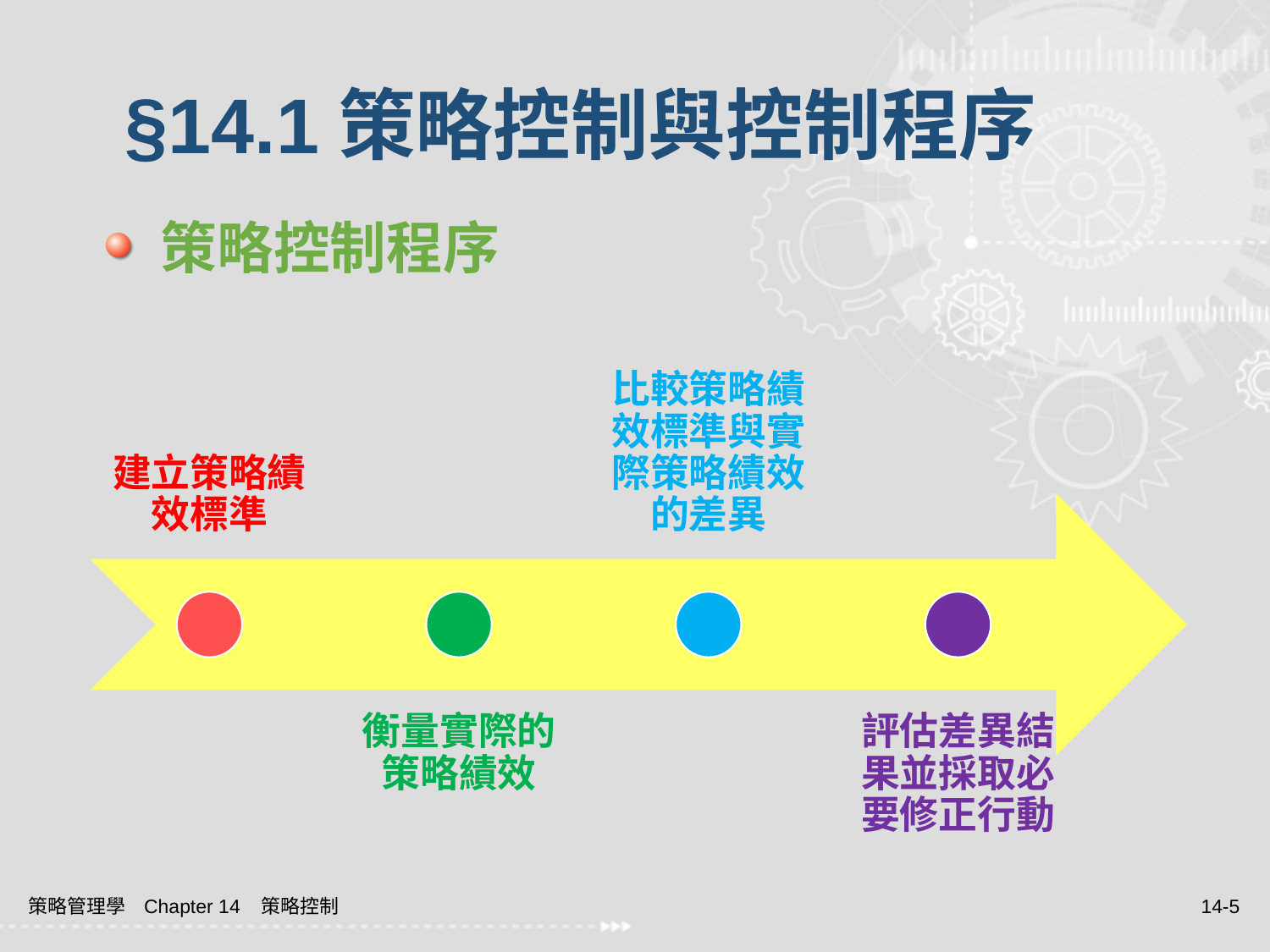

# §14.1策略控制與控制程序
 策略控制程序

建立策略績效標準
衡量實際的策略績效
比較策略績效標準與實際策略績效的差異
評估差異結果並採取必要修正行動
策略管理學   Chapter 14   策略控制
14-5